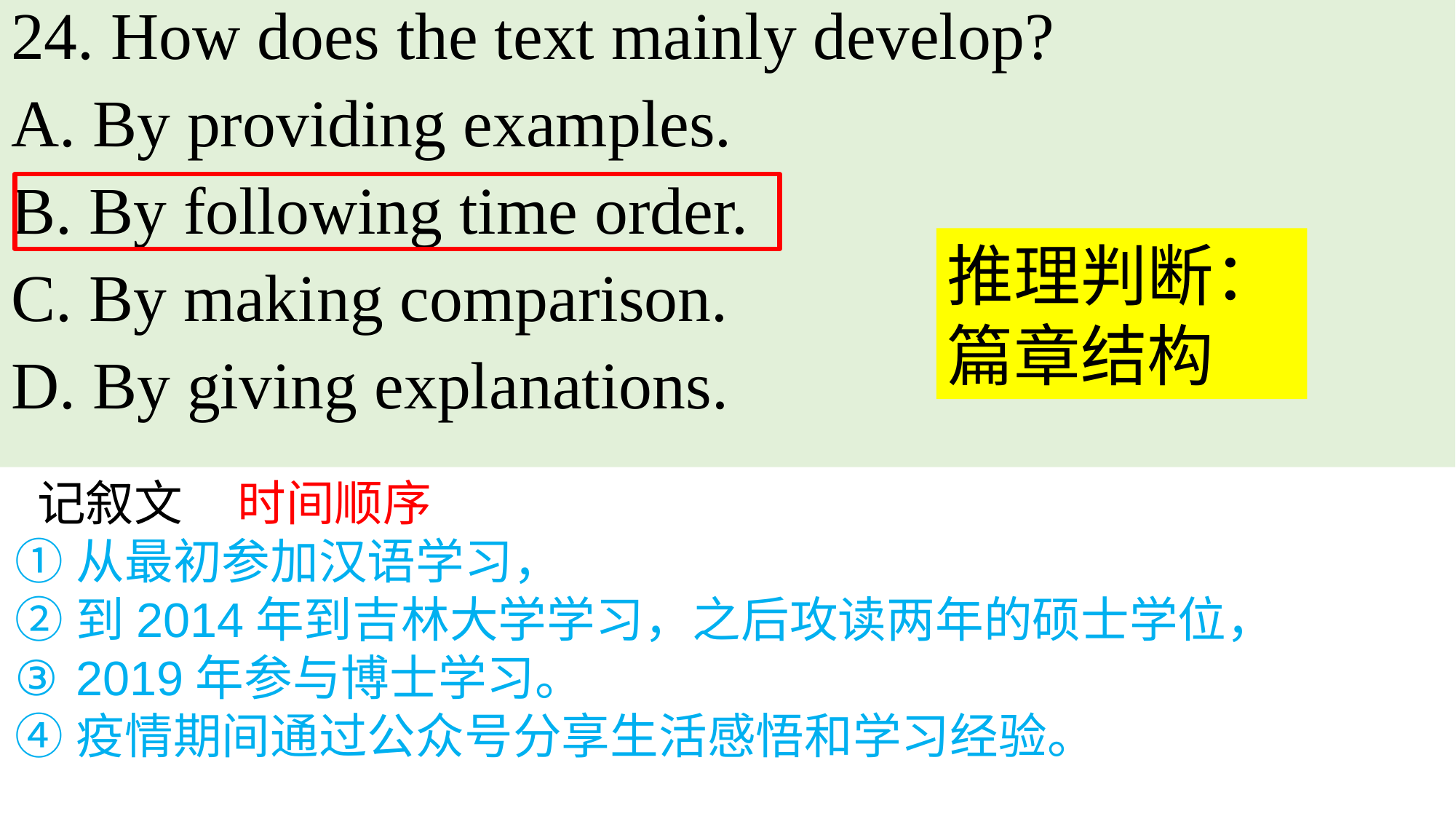

24. How does the text mainly develop?
A. By providing examples.
B. By following time order.
C. By making comparison.
D. By giving explanations.

推理判断：篇章结构
 记叙文     时间顺序
从最初参加汉语学习，
到2014年到吉林大学学习，之后攻读两年的硕士学位，
2019年参与博士学习。
疫情期间通过公众号分享生活感悟和学习经验。